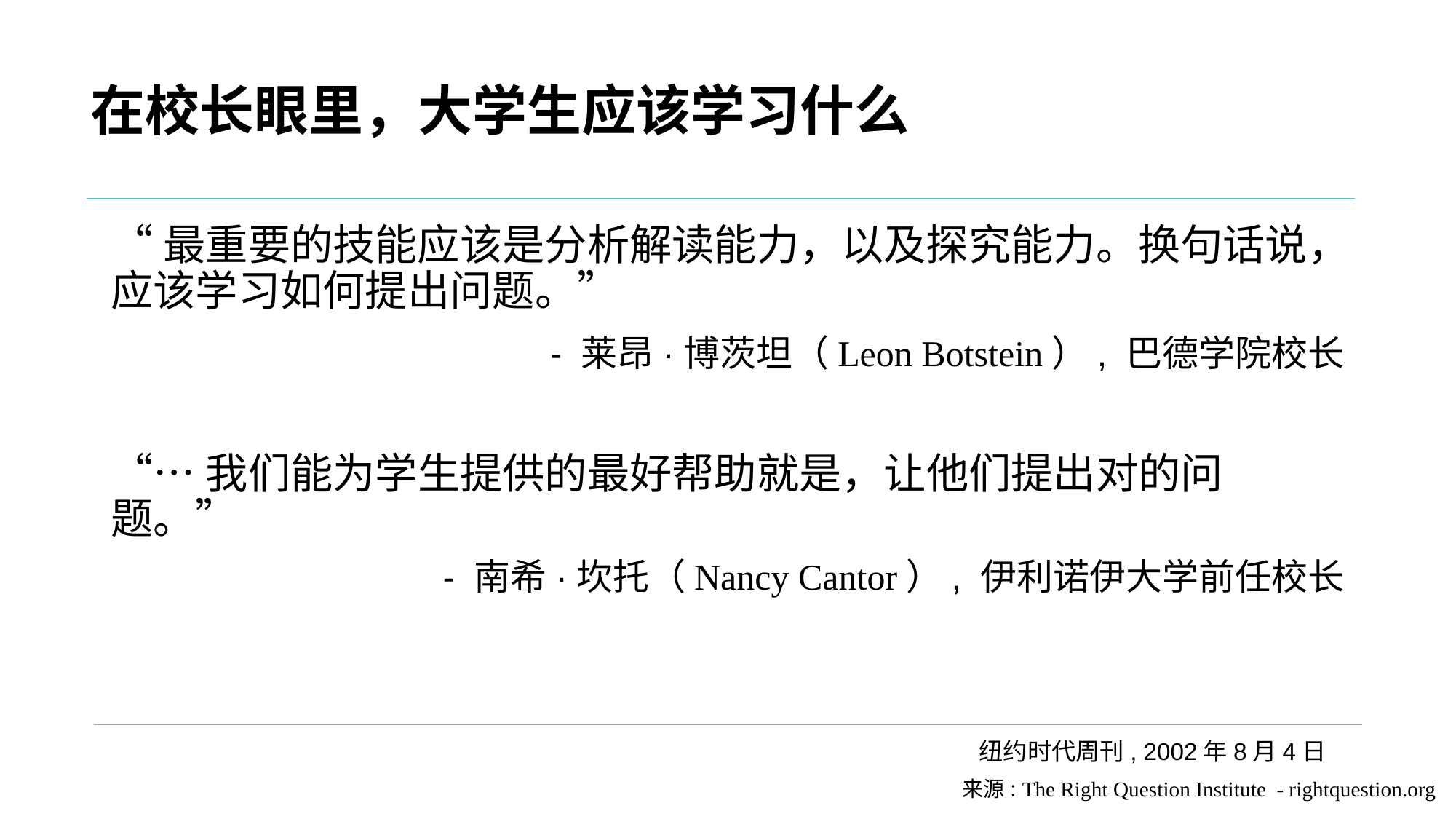

# 在校长眼里，大学生应该学习什么
“最重要的技能应该是分析解读能力，以及探究能力。换句话说，应该学习如何提出问题。”
	- 莱昂·博茨坦（Leon Botstein）, 巴德学院校长

“…我们能为学生提供的最好帮助就是，让他们提出对的问题。”
	- 南希·坎托（Nancy Cantor）, 伊利诺伊大学前任校长

纽约时代周刊, 2002年8月4日